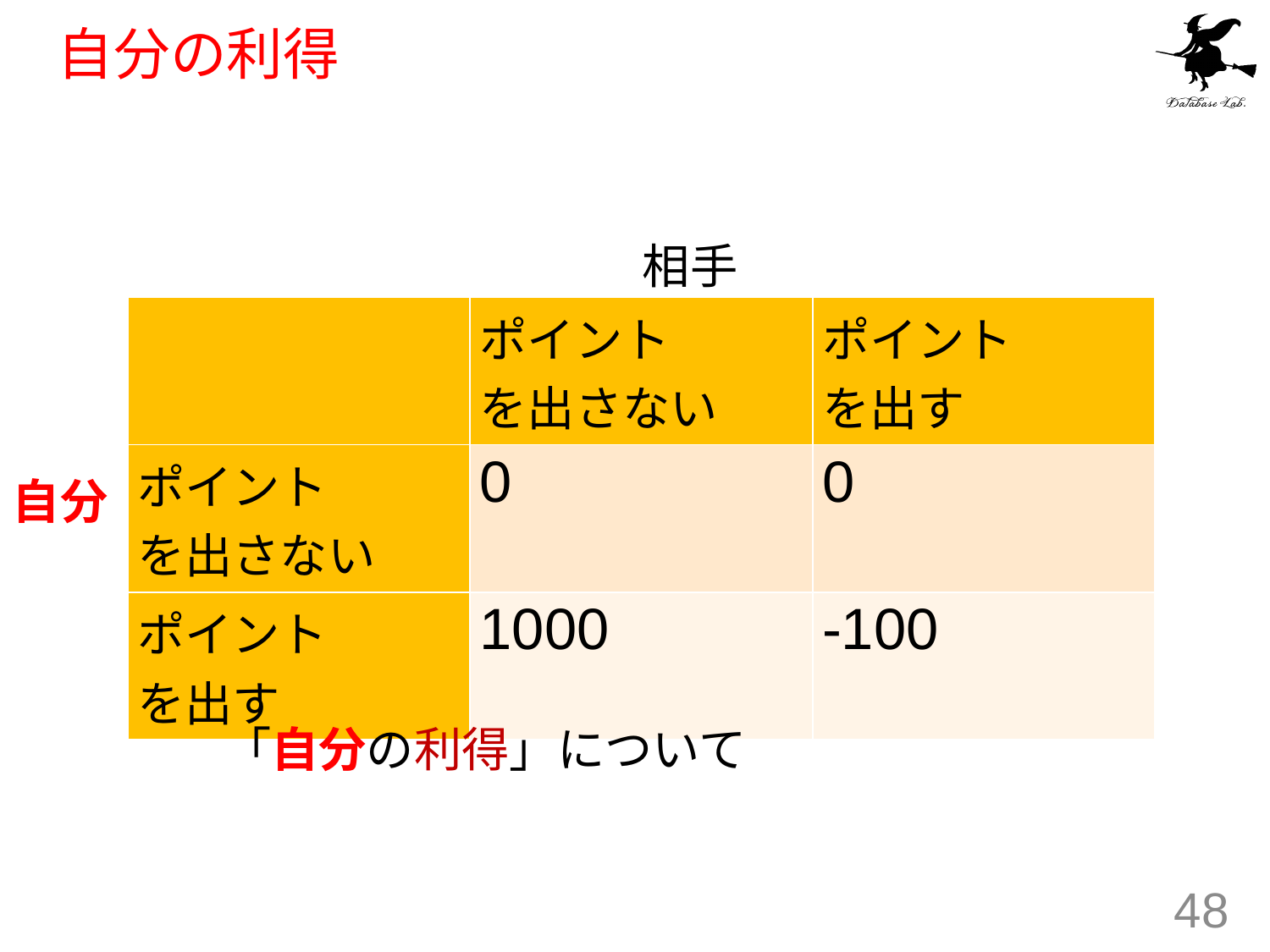

# 自分の利得

相手
|  | ポイント を出さない | ポイント を出す |
| --- | --- | --- |
| ポイント を出さない | 0 | 0 |
| ポイント を出す | 1000 | -100 |
自分
「自分の利得」について
48